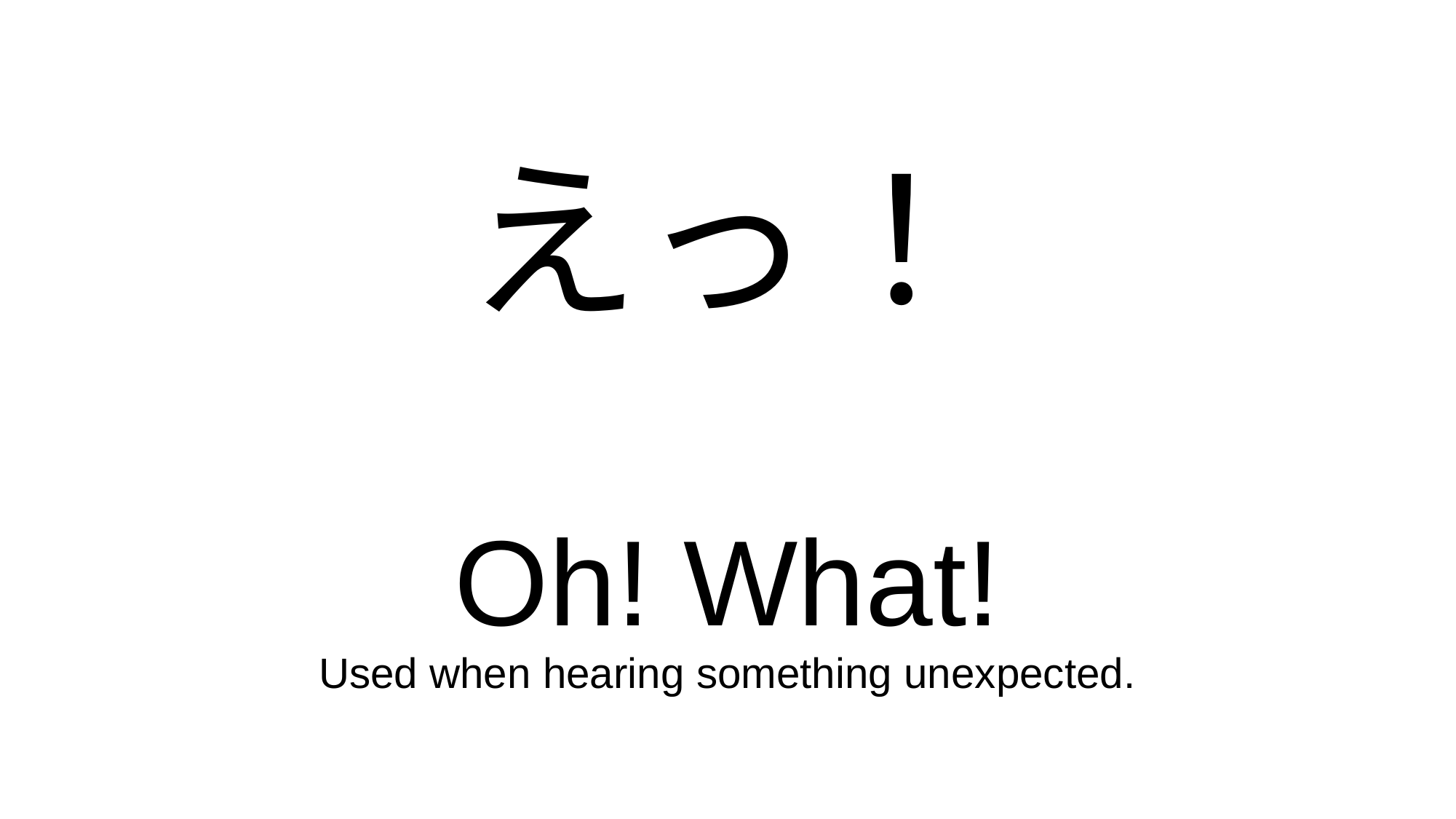

# えっ！
Oh! What!
Used when hearing something unexpected.